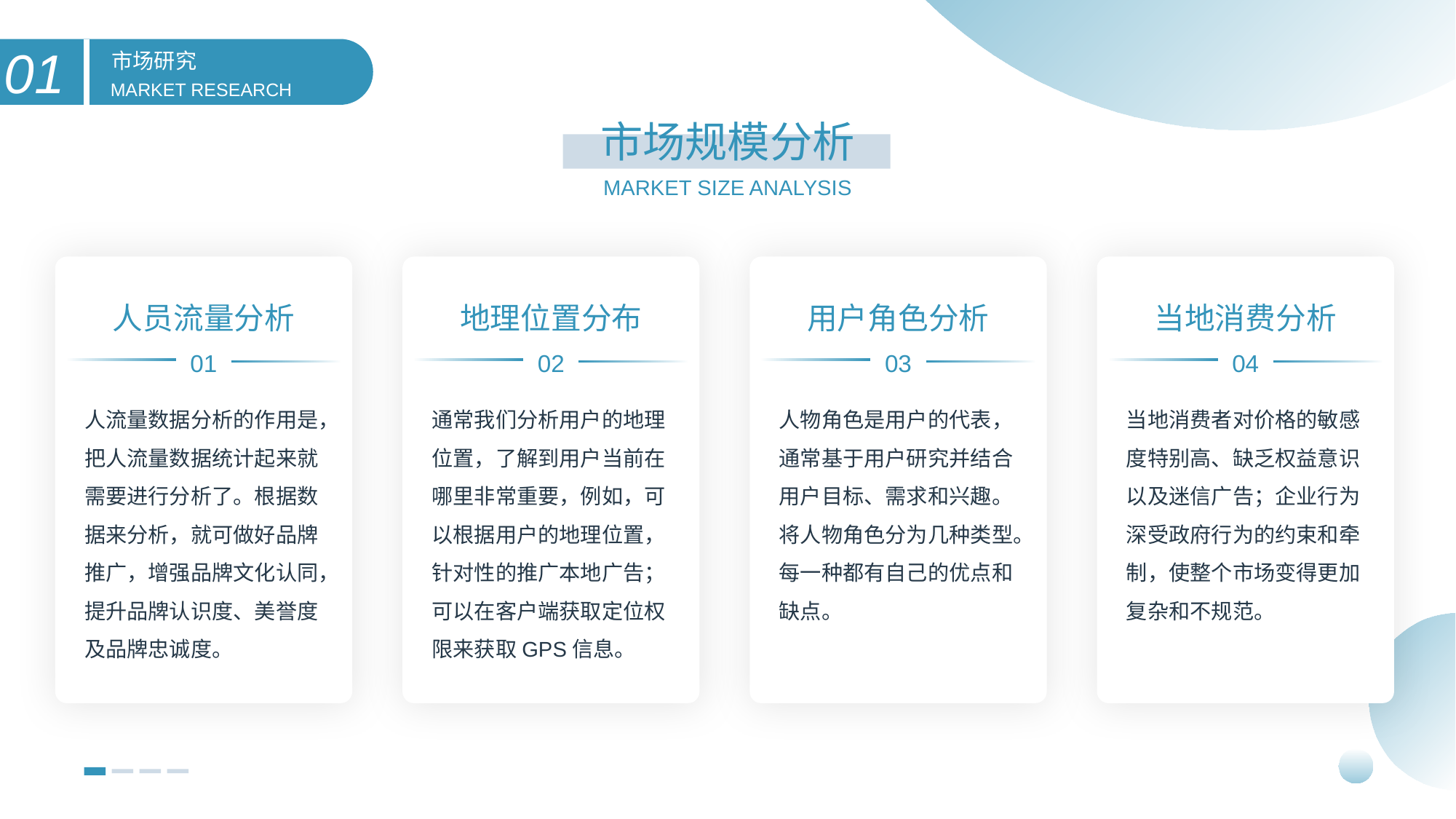

市场研究
MARKET RESEARCH
市场规模分析

MARKET SIZE ANALYSIS

人员流量分析
地理位置分布
用户角色分析
当地消费分析
01

02

03

04

人流量数据分析的作用是，把人流量数据统计起来就需要进行分析了。根据数据来分析，就可做好品牌推广，增强品牌文化认同，提升品牌认识度、美誉度及品牌忠诚度。
通常我们分析用户的地理位置，了解到用户当前在哪里非常重要，例如，可以根据用户的地理位置，针对性的推广本地广告；可以在客户端获取定位权限来获取GPS信息。
人物角色是用户的代表，通常基于用户研究并结合用户目标、需求和兴趣。将人物角色分为几种类型。每一种都有自己的优点和缺点。
当地消费者对价格的敏感度特别高、缺乏权益意识以及迷信广告；企业行为深受政府行为的约束和牵
制，使整个市场变得更加复杂和不规范。